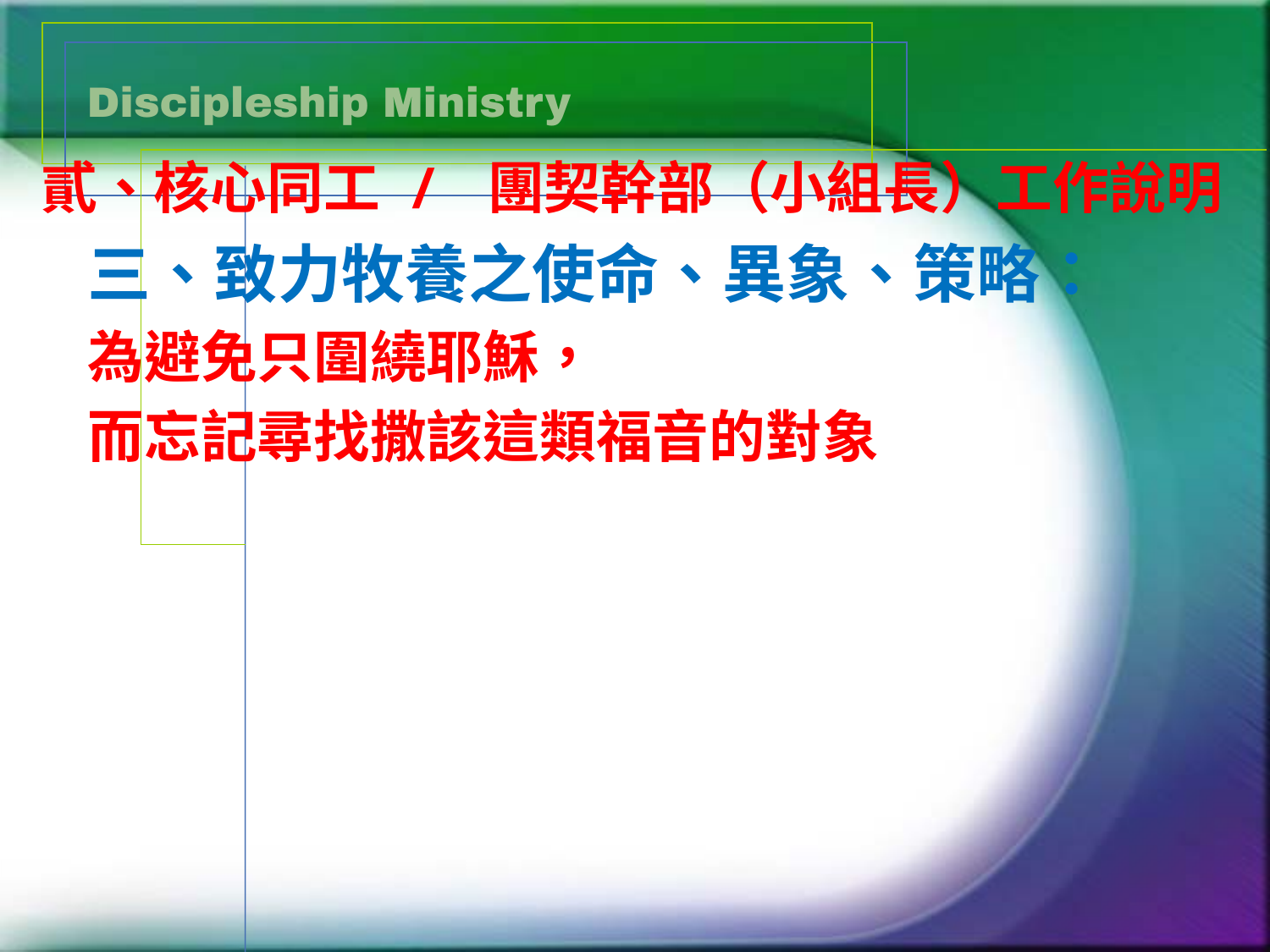

# Discipleship Ministry
貳、核心同工 / 團契幹部（小組長）工作說明
三、致力牧養之使命、異象、策略：
為避免只圍繞耶穌，
而忘記尋找撒該這類福音的對象